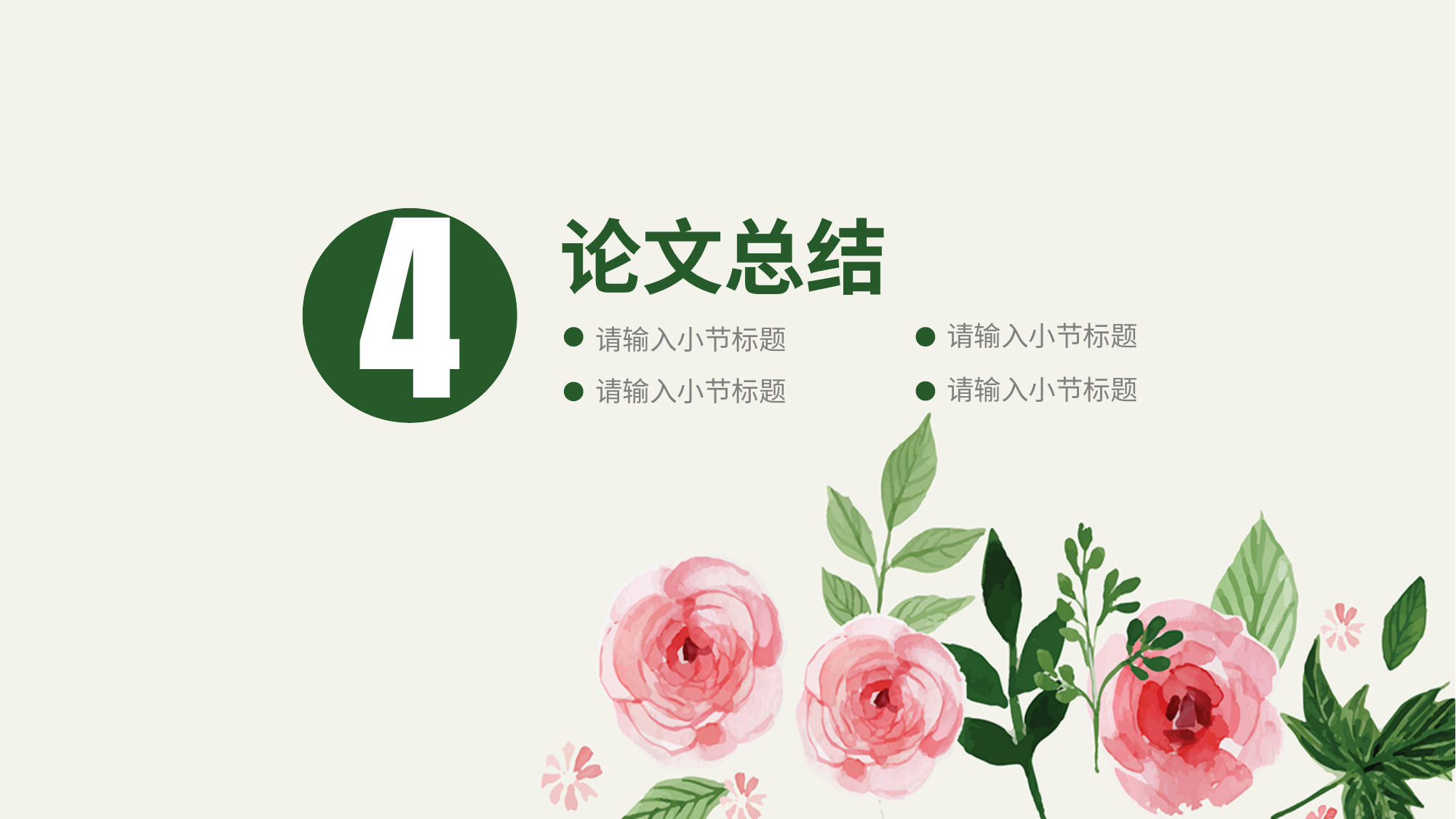

4
论文总结

请输入小节标题

请输入小节标题

请输入小节标题

请输入小节标题